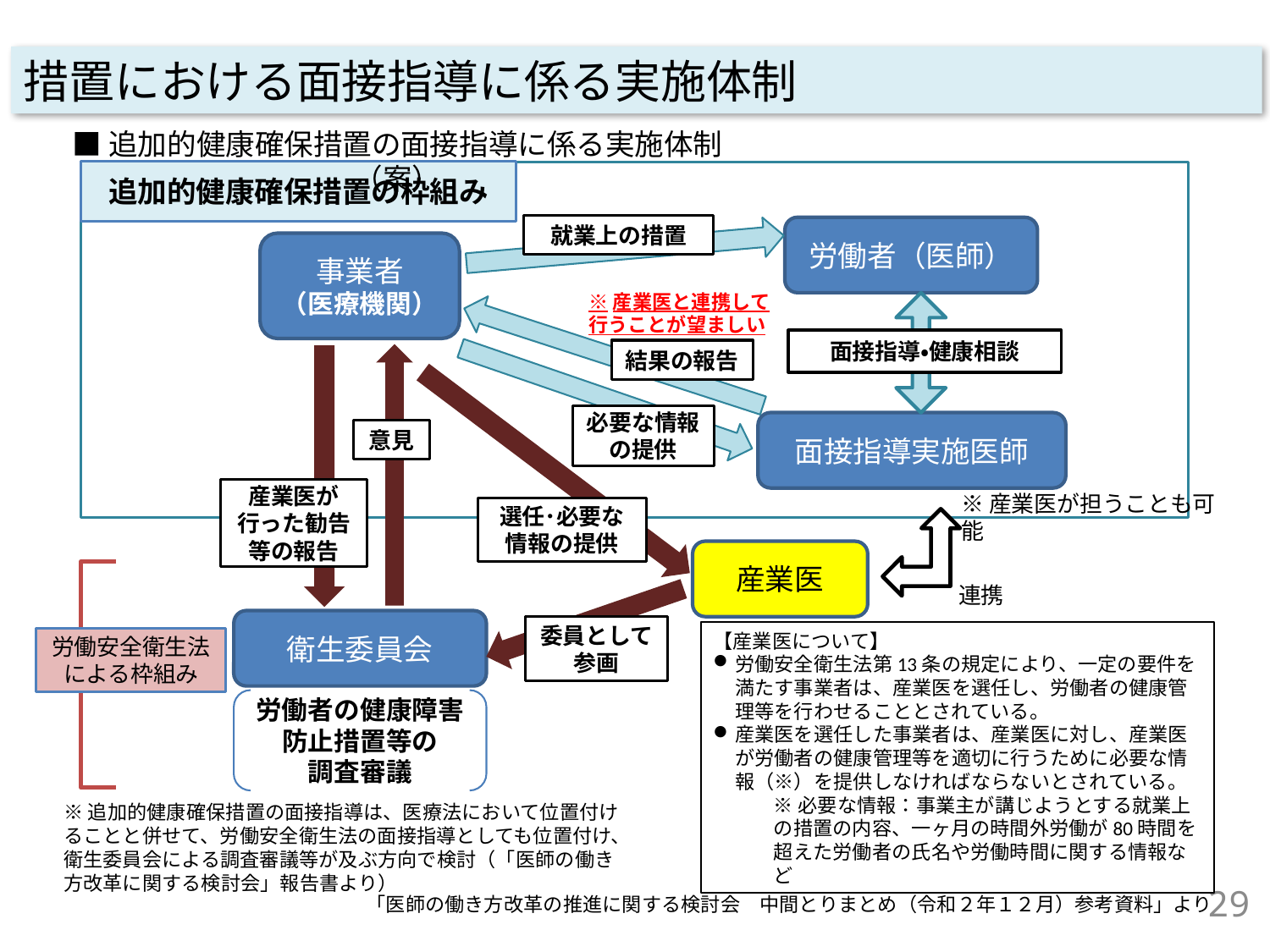

措置における面接指導に係る実施体制
■追加的健康確保措置の面接指導に係る実施体制（案）
追加的健康確保措置の枠組み

就業上の措置
労働者（医師）

事業者
（医療機関）
※産業医と連携して行うことが望ましい

面接指導・健康相談

結果の報告

必要な情報の提供
面接指導実施医師
意見
産業医が行った勧告等の報告
※産業医が担うことも可能
選任･必要な情報の提供

産業医

連携
衛生委員会
委員として参画
【産業医について】
労働安全衛生法第13条の規定により、一定の要件を満たす事業者は、産業医を選任し、労働者の健康管理等を行わせることとされている。
産業医を選任した事業者は、産業医に対し、産業医が労働者の健康管理等を適切に行うために必要な情報（※）を提供しなければならないとされている。
※必要な情報：事業主が講じようとする就業上の措置の内容、一ヶ月の時間外労働が80時間を超えた労働者の氏名や労働時間に関する情報など
労働安全衛生法
による枠組み
労働者の健康障害
防止措置等の
調査審議
※追加的健康確保措置の⾯接指導は、医療法において位置付けることと併せて、労働安全衛⽣法の⾯接指導としても位置付け、衛⽣委員会による調査審議等が及ぶ方向で検討（「医師の働き方改革に関する検討会」報告書より）

29
「医師の働き方改革の推進に関する検討会　中間とりまとめ（令和２年１２月）参考資料」より